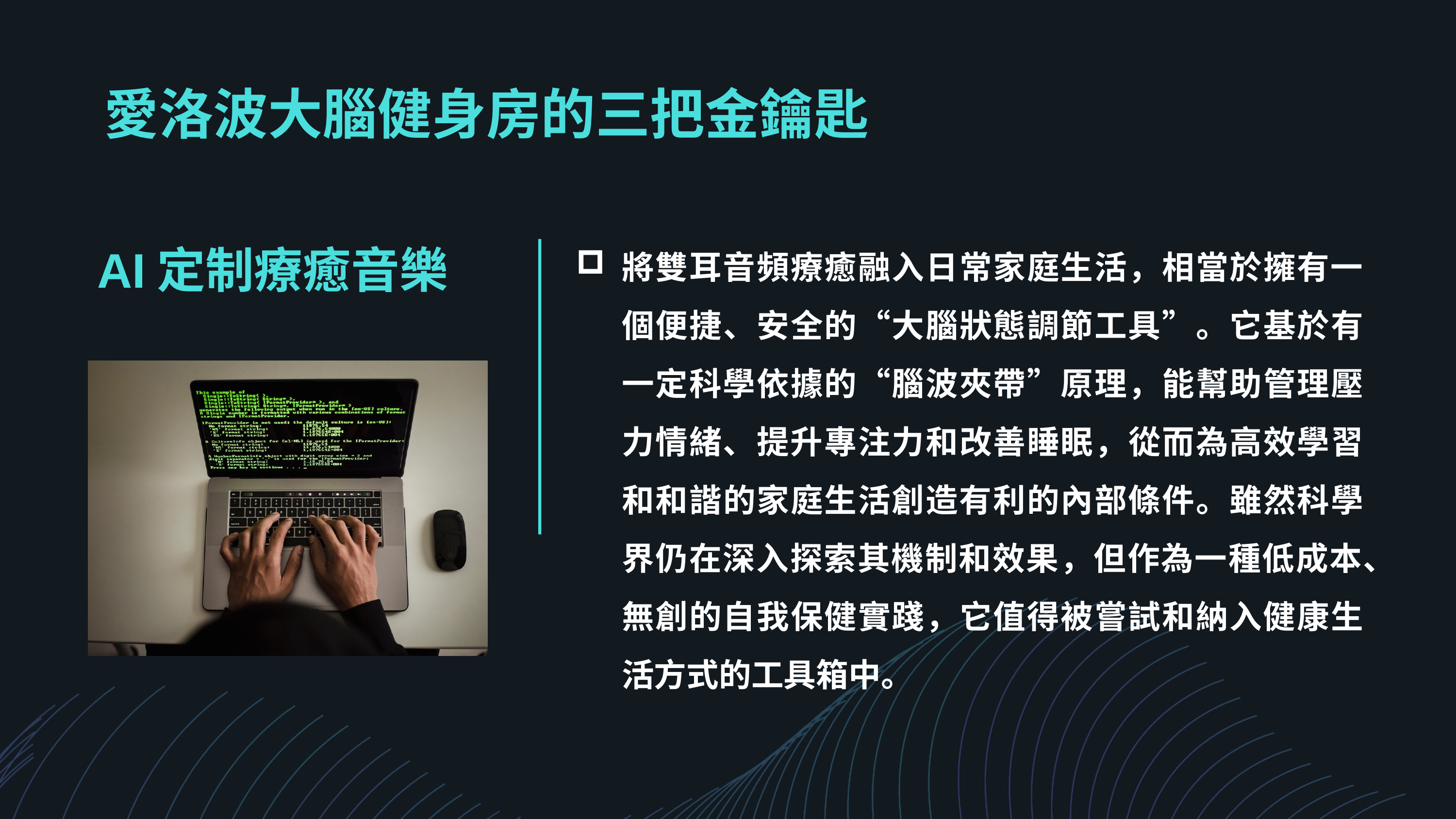

愛洛波大腦健身房的三把金鑰匙
將雙耳音頻療癒融入日常家庭生活，相當於擁有一個便捷、安全的“大腦狀態調節工具”。它基於有一定科學依據的“腦波夾帶”原理，能幫助管理壓力情緒、提升專注力和改善睡眠，從而為高效學習和和諧的家庭生活創造有利的內部條件。雖然科學界仍在深入探索其機制和效果，但作為一種低成本、無創的自我保健實踐，它值得被嘗試和納入健康生活方式的工具箱中。

AI定制療癒音樂